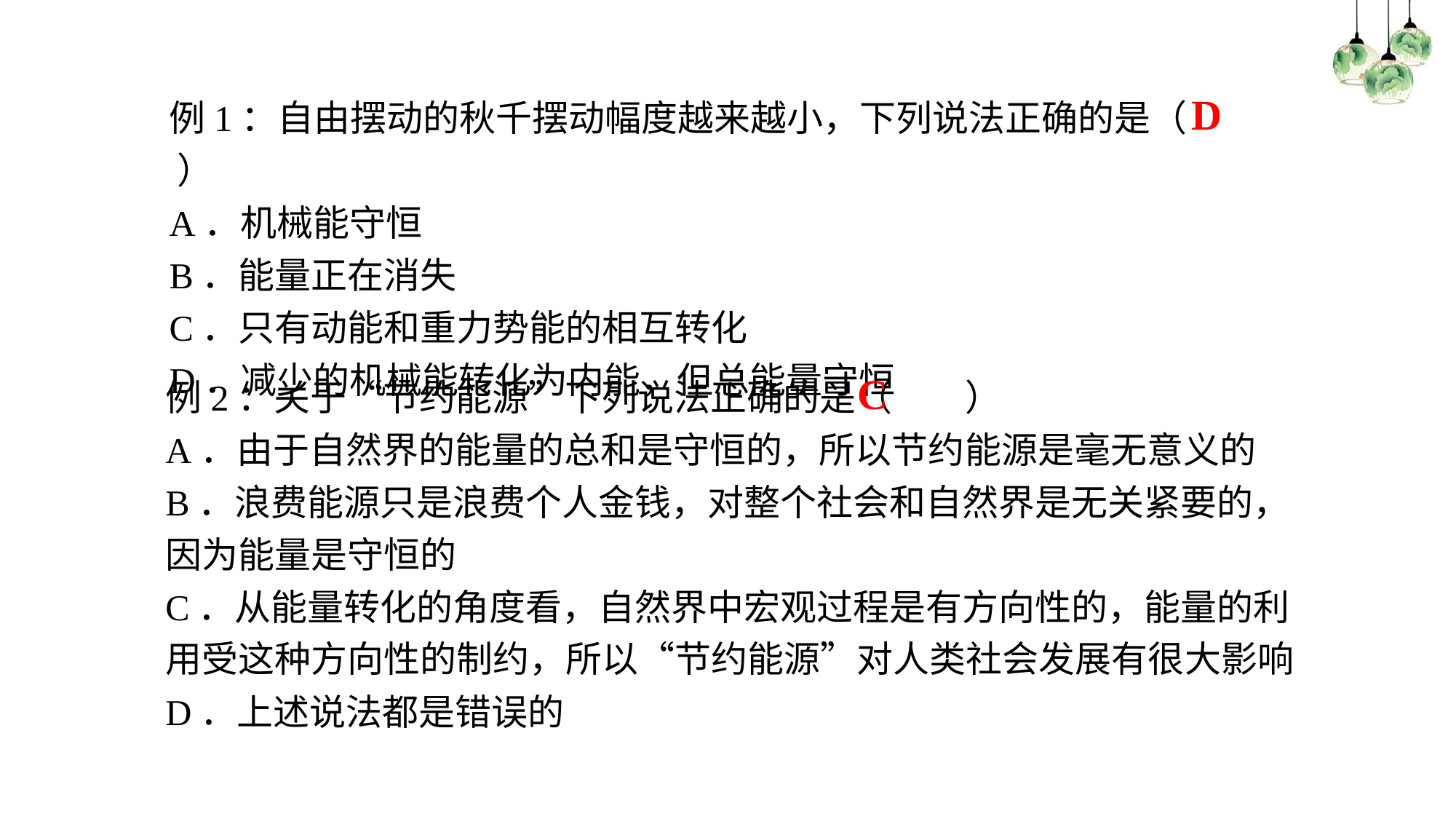

例1：自由摆动的秋千摆动幅度越来越小，下列说法正确的是（       ）
A．机械能守恒
B．能量正在消失
C．只有动能和重力势能的相互转化
D．减少的机械能转化为内能，但总能量守恒
D
例2：关于“节约能源”下列说法正确的是（　　）
A．由于自然界的能量的总和是守恒的，所以节约能源是毫无意义的
B．浪费能源只是浪费个人金钱，对整个社会和自然界是无关紧要的，因为能量是守恒的
C．从能量转化的角度看，自然界中宏观过程是有方向性的，能量的利用受这种方向性的制约，所以“节约能源”对人类社会发展有很大影响
D．上述说法都是错误的
C